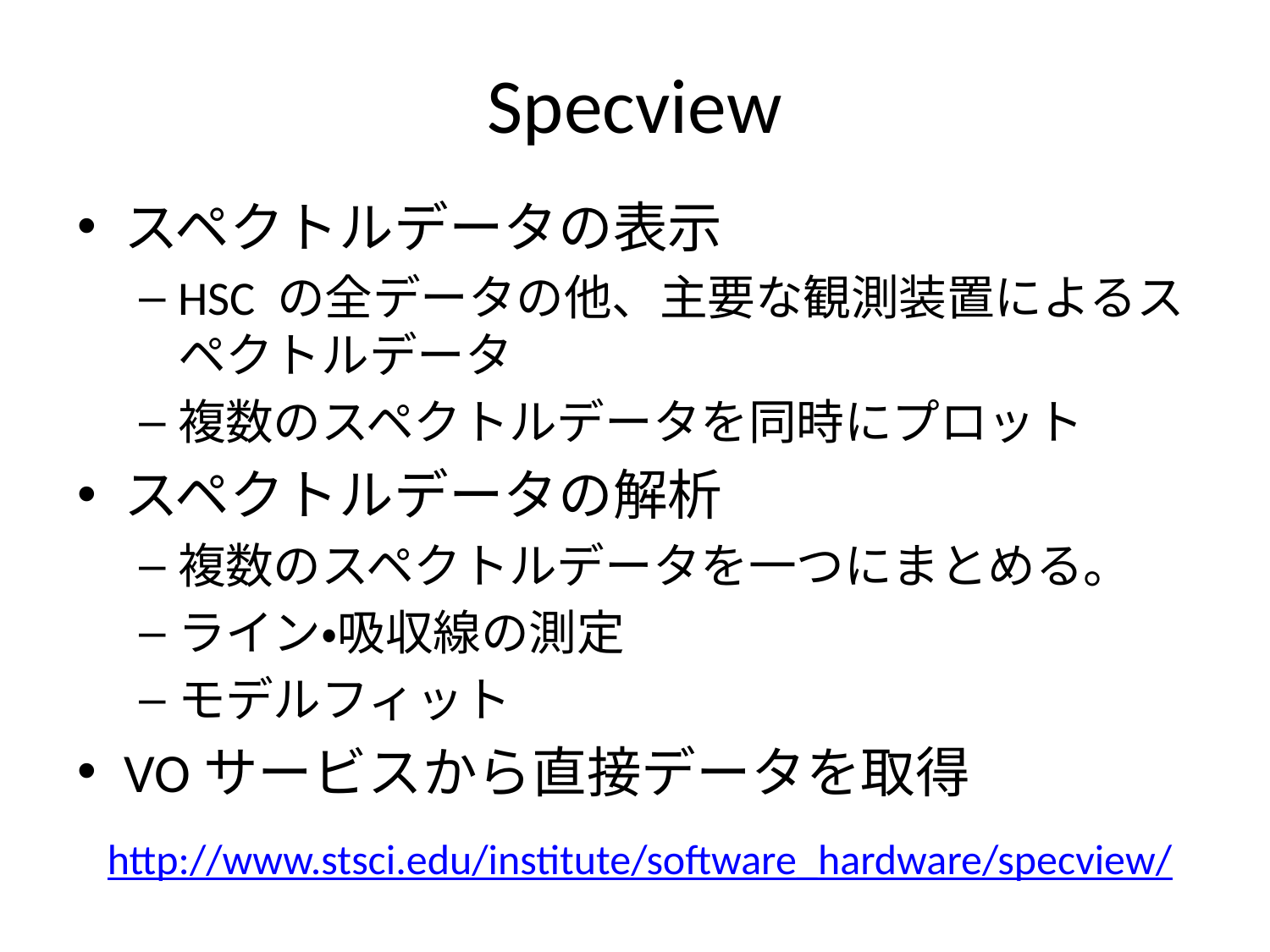

# Specview
スペクトルデータの表示
HSC の全データの他、主要な観測装置によるスペクトルデータ
複数のスペクトルデータを同時にプロット
スペクトルデータの解析
複数のスペクトルデータを一つにまとめる。
ライン・吸収線の測定
モデルフィット
VOサービスから直接データを取得
http://www.stsci.edu/institute/software_hardware/specview/